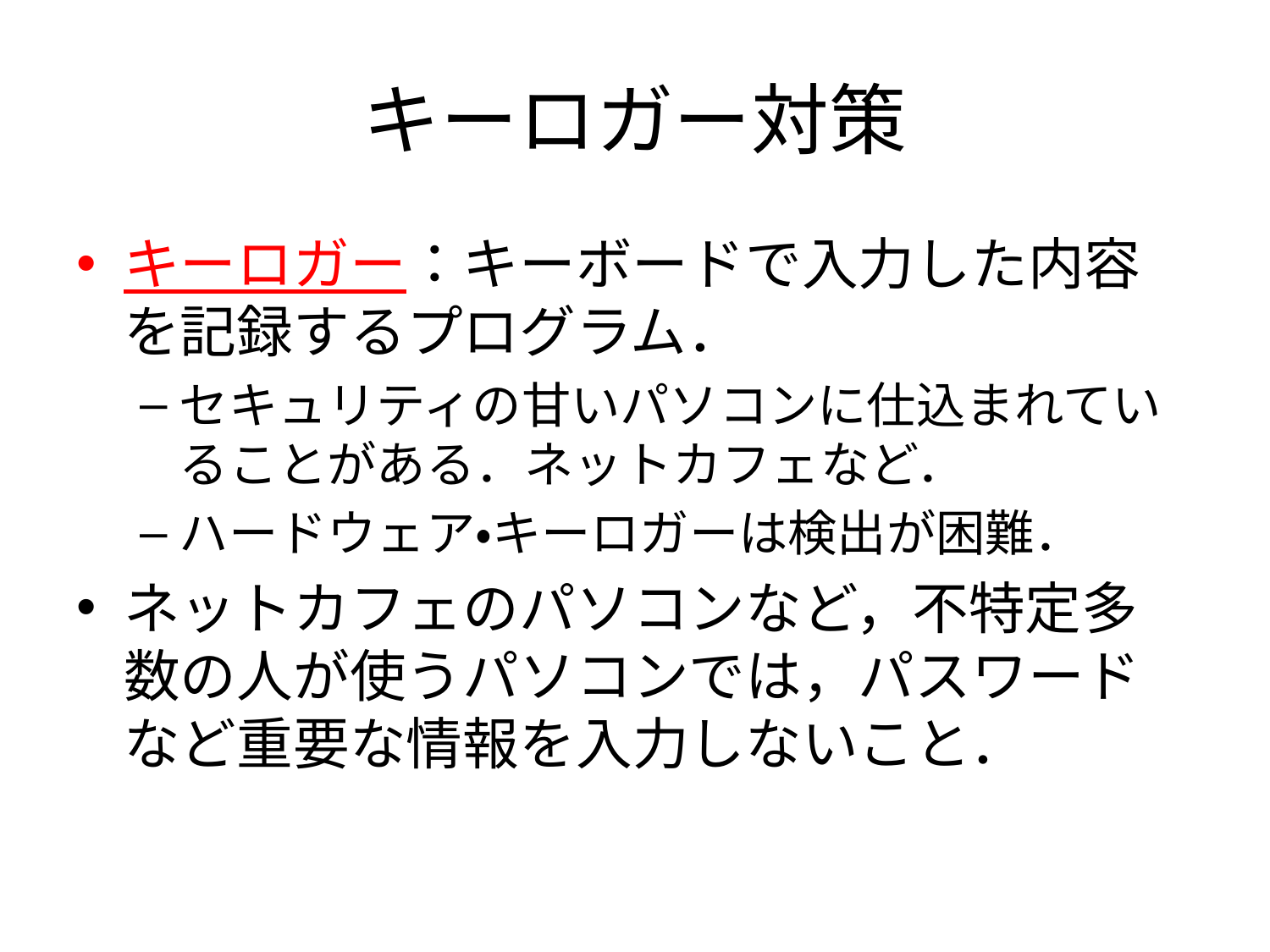

# キーロガー対策
キーロガー：キーボードで入力した内容を記録するプログラム．
セキュリティの甘いパソコンに仕込まれていることがある．ネットカフェなど．
ハードウェア・キーロガーは検出が困難．
ネットカフェのパソコンなど，不特定多数の人が使うパソコンでは，パスワードなど重要な情報を入力しないこと．